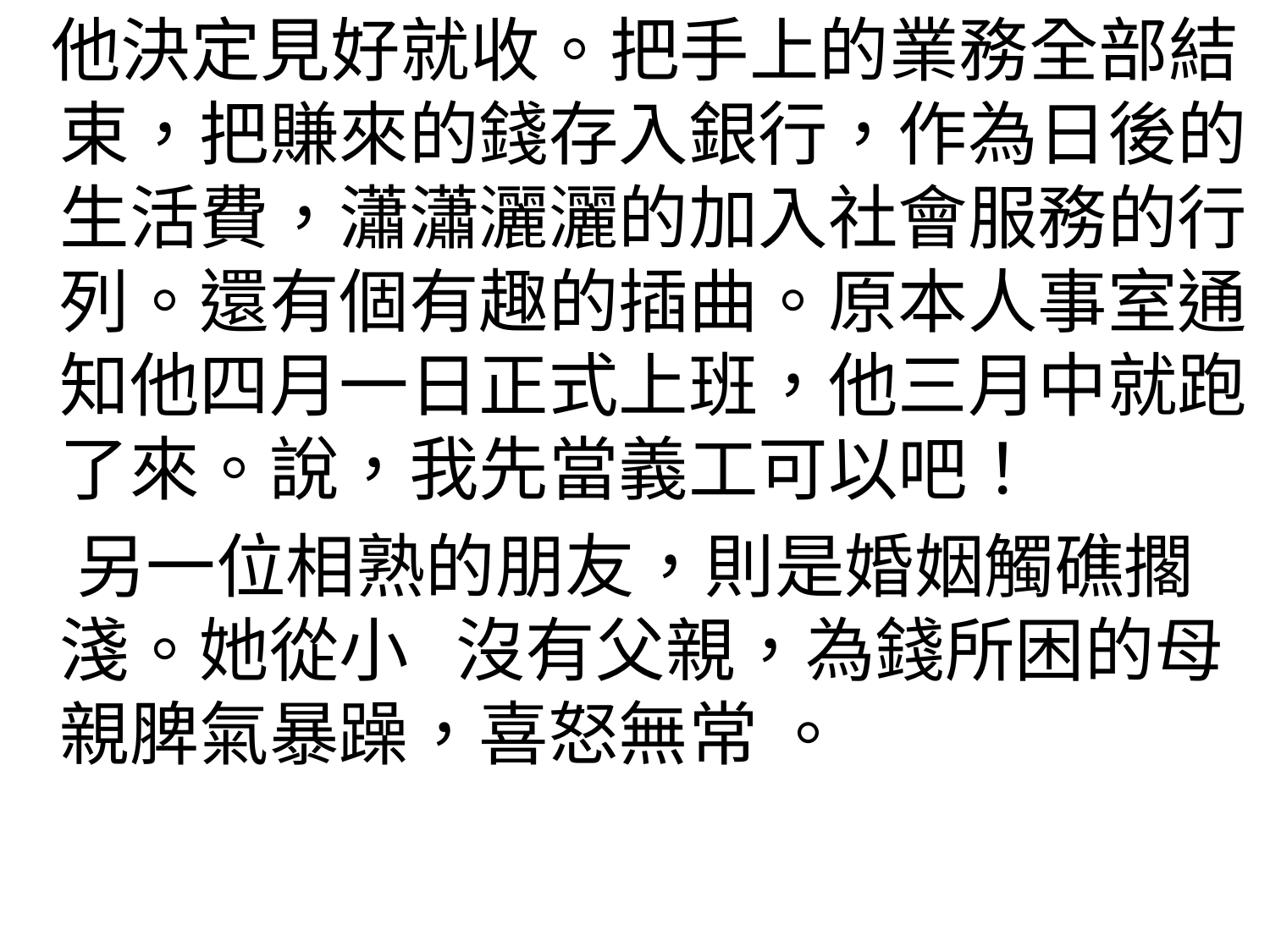

他決定見好就收。把手上的業務全部結束，把賺來的錢存入銀行，作為日後的生活費，瀟瀟灑灑的加入社會服務的行列。還有個有趣的插曲。原本人事室通知他四月一日正式上班，他三月中就跑了來。說，我先當義工可以吧！
   另一位相熟的朋友，則是婚姻觸礁擱淺。她從小   沒有父親，為錢所困的母親脾氣暴躁，喜怒無常 。